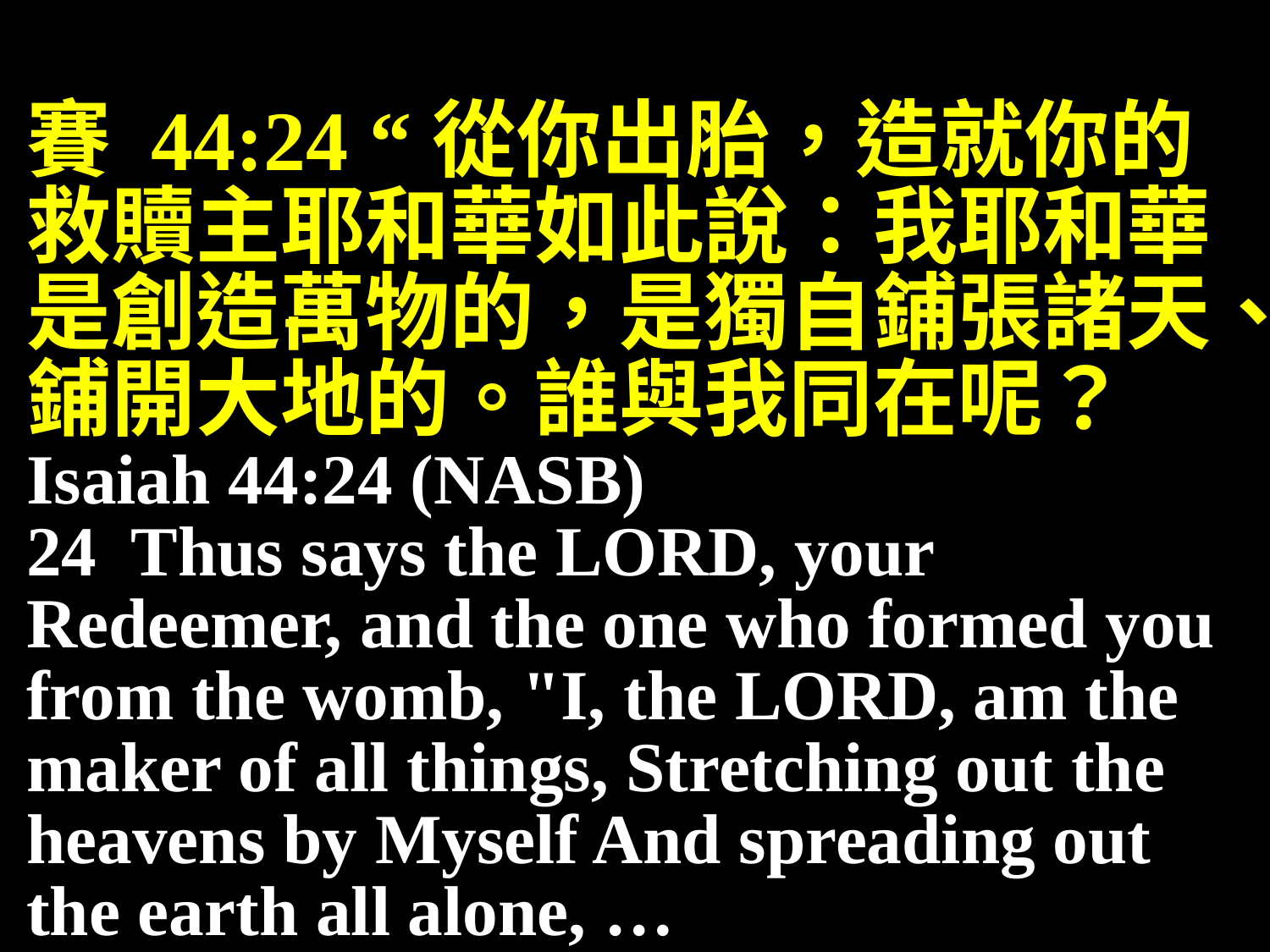

賽 44:24 “從你出胎，造就你的救贖主耶和華如此說：我耶和華是創造萬物的，是獨自鋪張諸天、鋪開大地的。誰與我同在呢？
Isaiah 44:24 (NASB)
24  Thus says the LORD, your Redeemer, and the one who formed you from the womb, "I, the LORD, am the maker of all things, Stretching out the heavens by Myself And spreading out the earth all alone, …